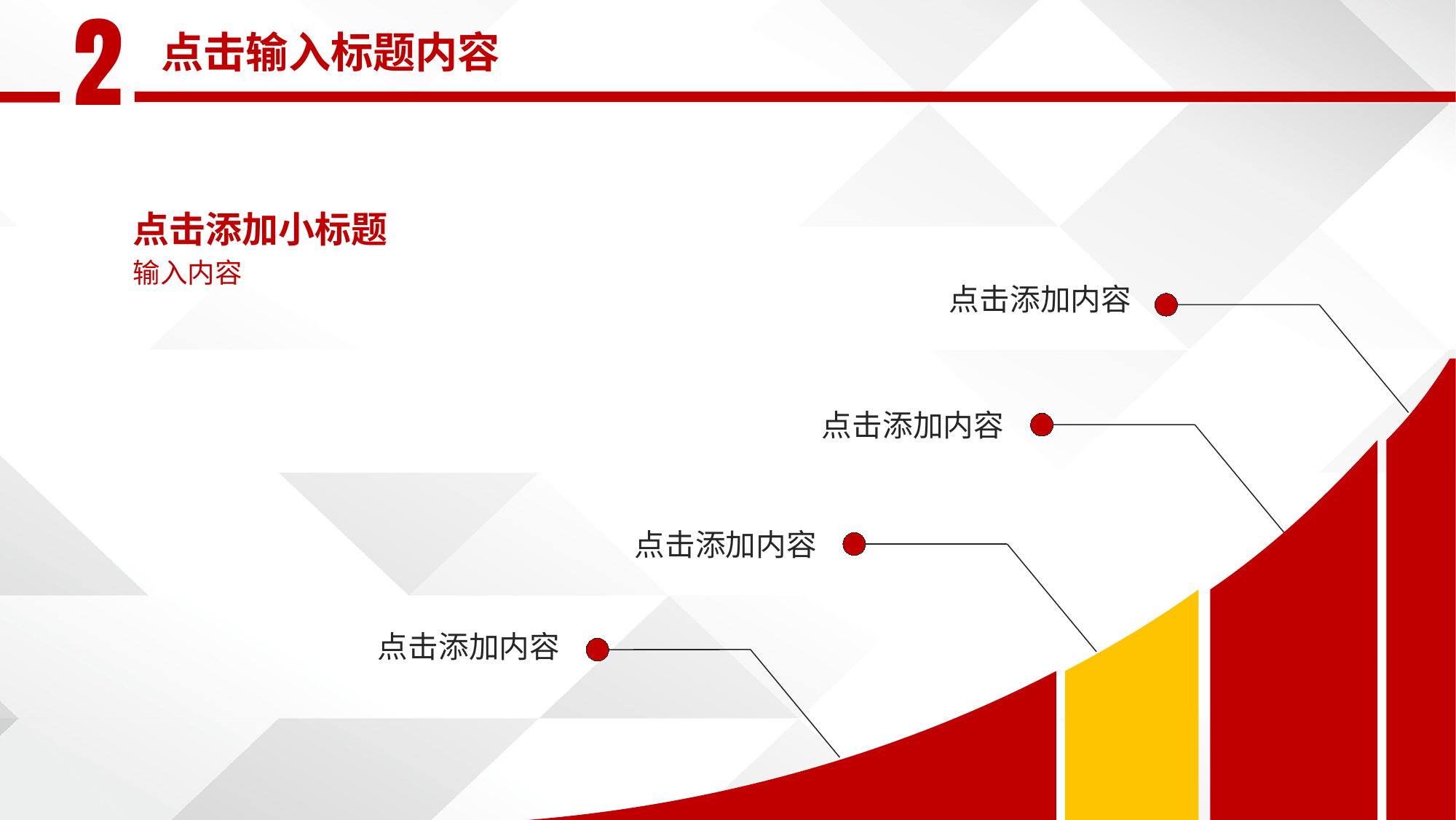

点击输入标题内容
点击添加小标题
输入内容
点击添加内容

点击添加内容

点击添加内容

点击添加内容